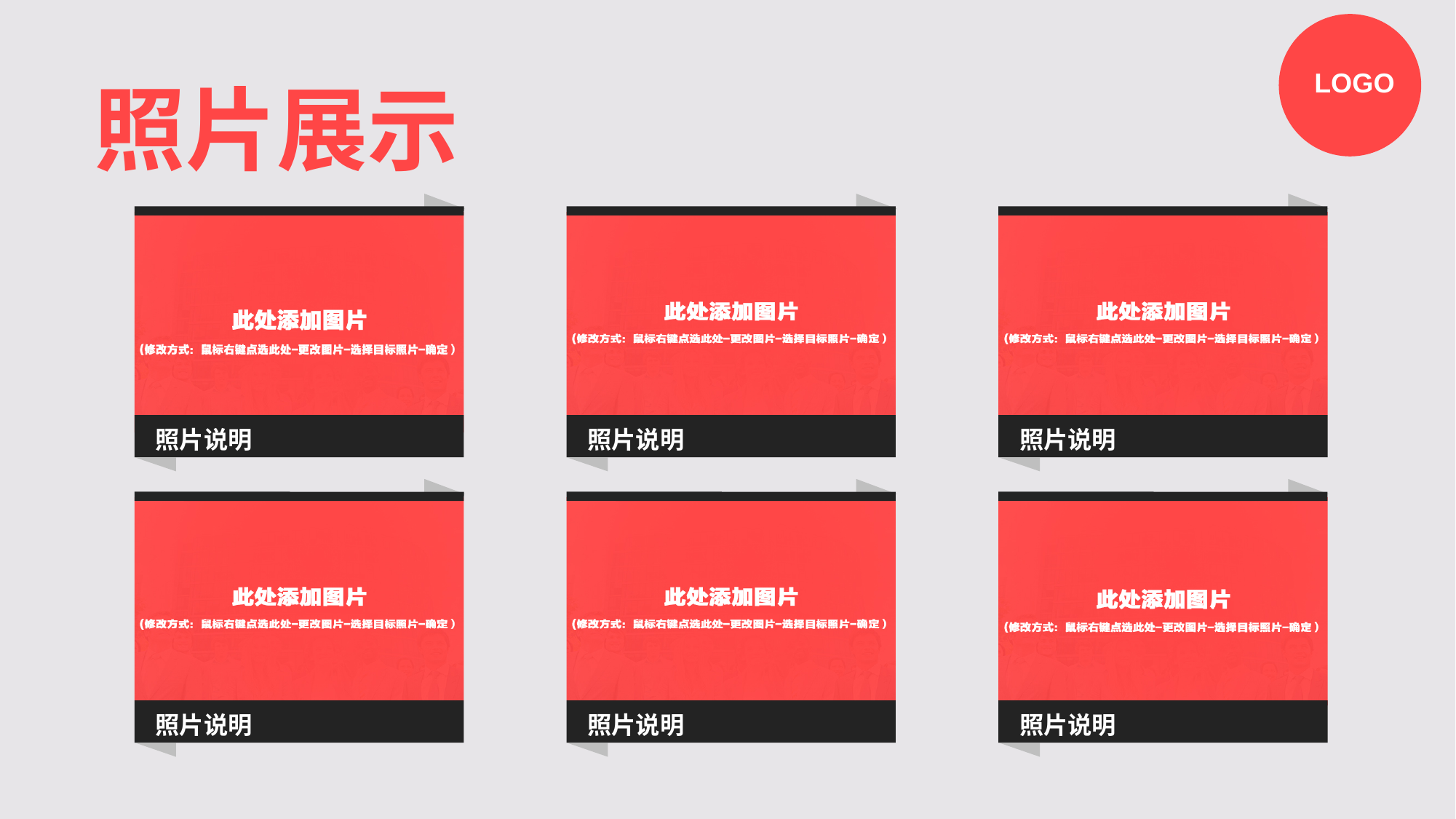

LOGO
照片展示

照片说明
照片说明
照片说明

照片说明
照片说明
照片说明